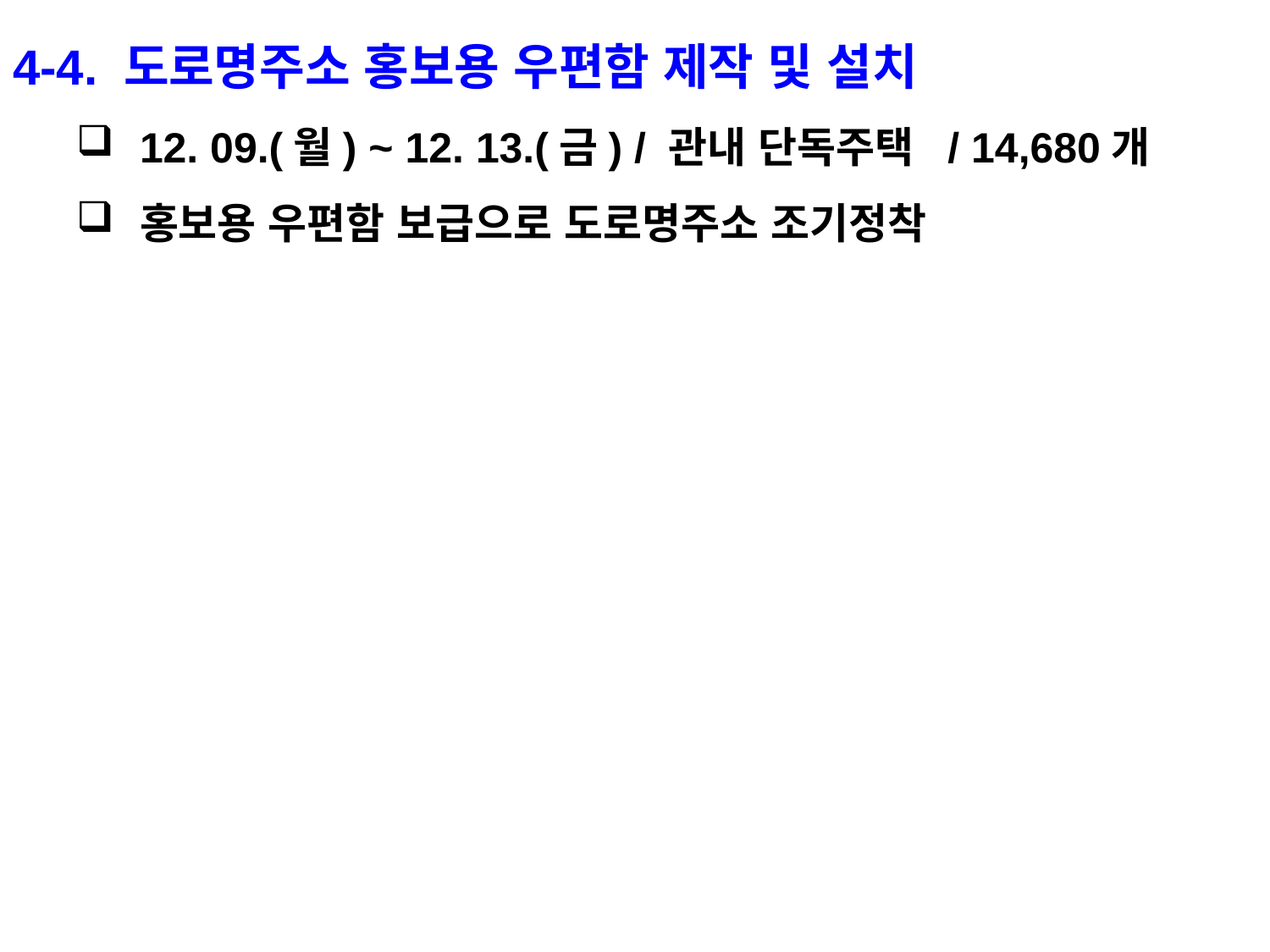

4-4. 도로명주소 홍보용 우편함 제작 및 설치
12. 09.(월) ~ 12. 13.(금) / 관내 단독주택  / 14,680개
홍보용 우편함 보급으로 도로명주소 조기정착